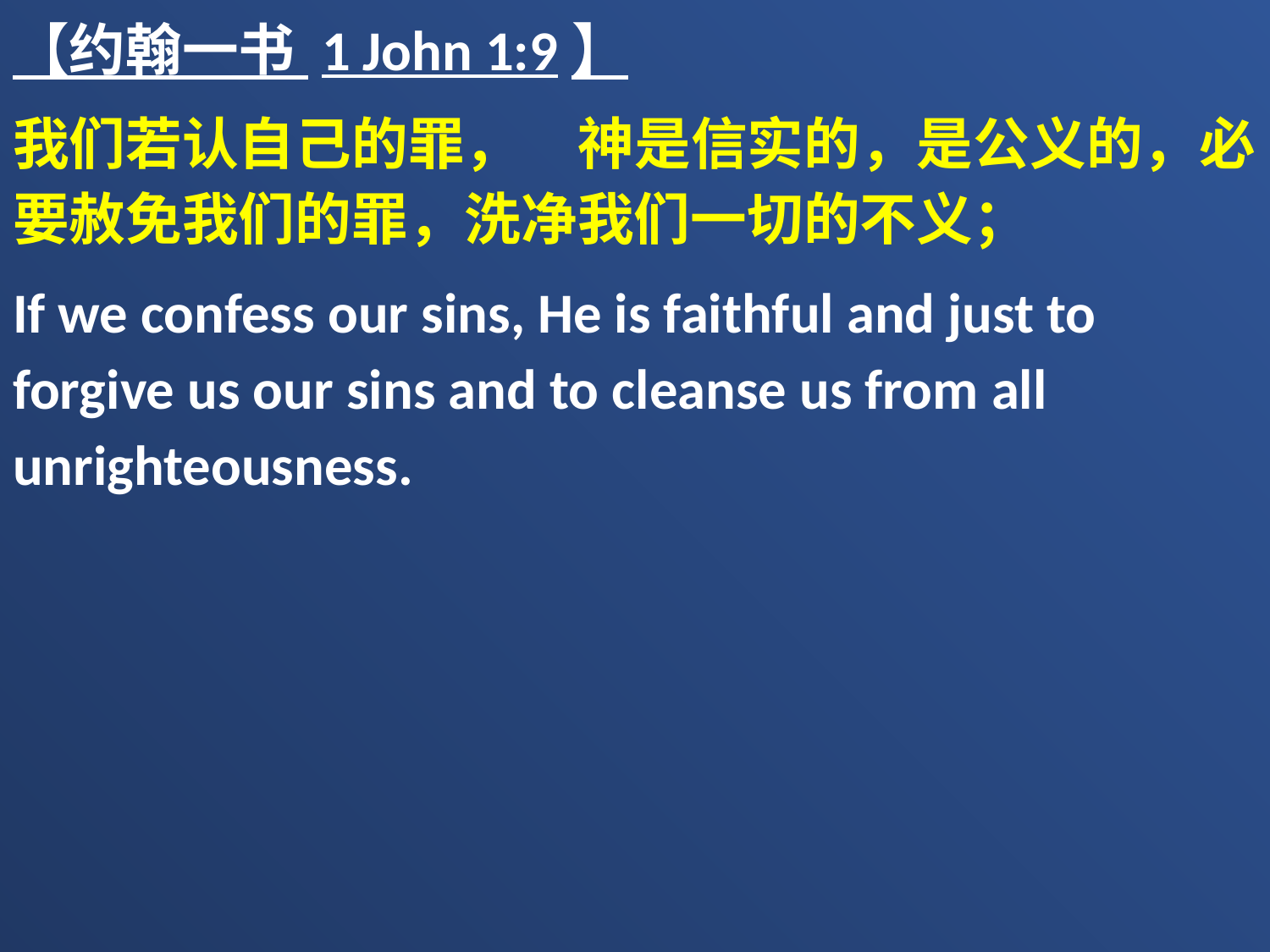

【约翰一书 1 John 1:9】
我们若认自己的罪，　神是信实的，是公义的，必要赦免我们的罪，洗净我们一切的不义；
If we confess our sins, He is faithful and just to forgive us our sins and to cleanse us from all unrighteousness.